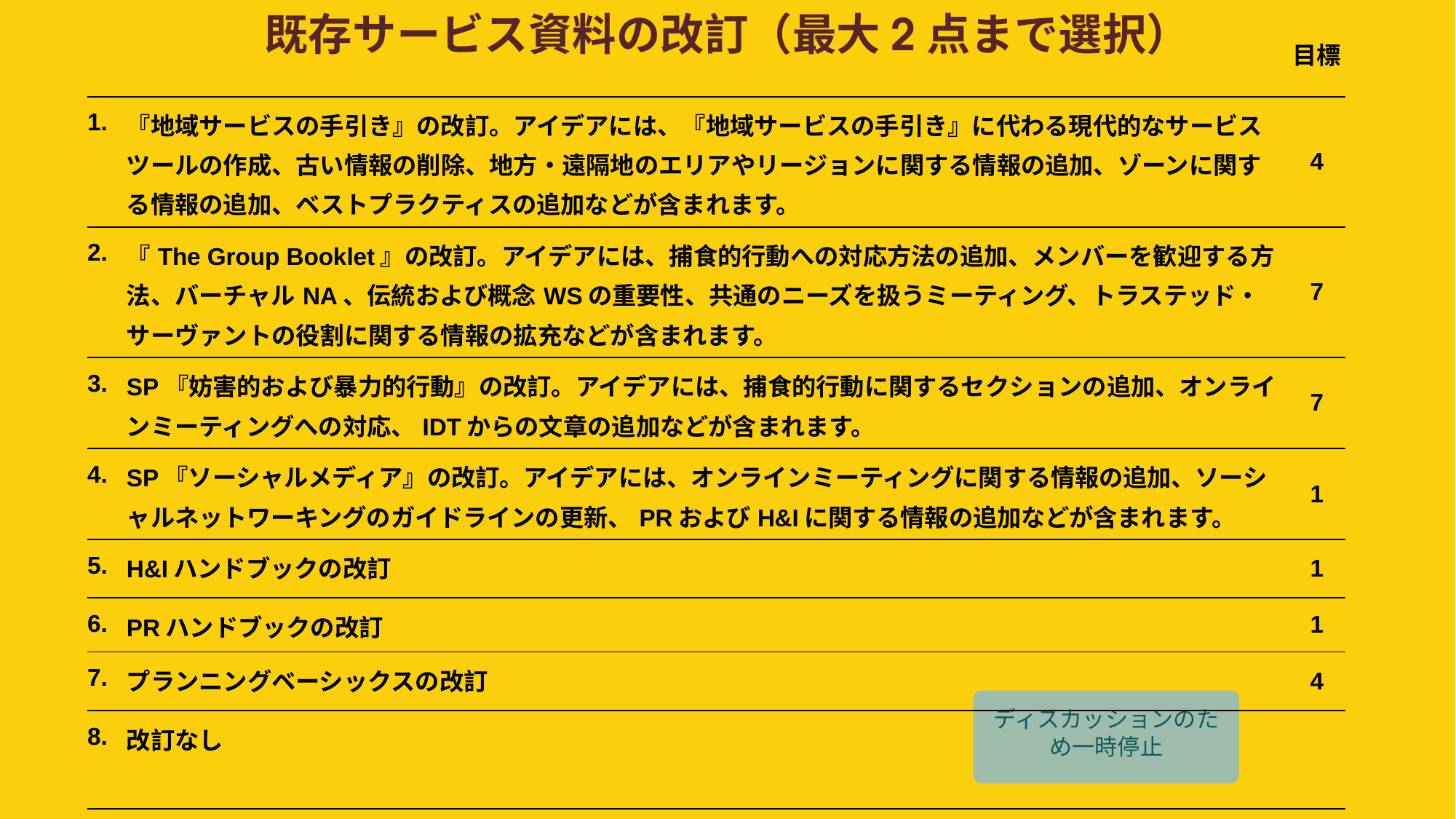

既存サービス資料の改訂（最大2点まで選択）
|  |  | 目標 |
| --- | --- | --- |
| 1. | 『地域サービスの手引き』の改訂。アイデアには、『地域サービスの手引き』に代わる現代的なサービスツールの作成、古い情報の削除、地方・遠隔地のエリアやリージョンに関する情報の追加、ゾーンに関する情報の追加、ベストプラクティスの追加などが含まれます。 | 4 |
| 2. | 『The Group Booklet』の改訂。アイデアには、捕食的行動への対応方法の追加、メンバーを歓迎する方法、バーチャルNA、伝統および概念WSの重要性、共通のニーズを扱うミーティング、トラステッド・サーヴァントの役割に関する情報の拡充などが含まれます。 | 7 |
| 3. | SP『妨害的および暴力的行動』の改訂。アイデアには、捕食的行動に関するセクションの追加、オンラインミーティングへの対応、IDTからの文章の追加などが含まれます。 | 7 |
| 4. | SP『ソーシャルメディア』の改訂。アイデアには、オンラインミーティングに関する情報の追加、ソーシャルネットワーキングのガイドラインの更新、PRおよびH&Iに関する情報の追加などが含まれます。 | 1 |
| 5. | H&Iハンドブックの改訂 | 1 |
| 6. | PRハンドブックの改訂 | 1 |
| 7. | プランニングベーシックスの改訂 | 4 |
| 8. | 改訂なし |  |

ディスカッションのため一時停止